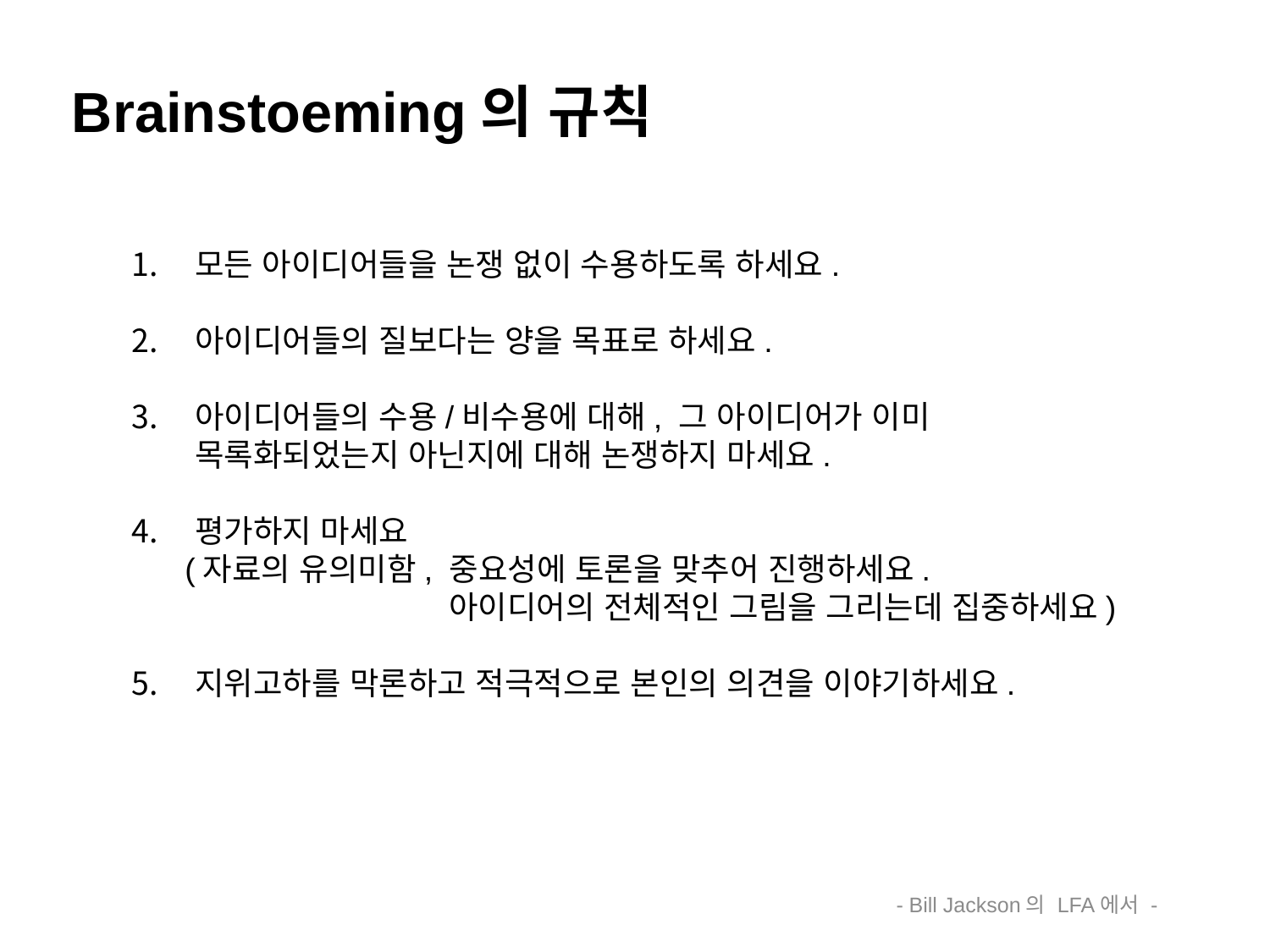

Brainstoeming의 규칙
모든 아이디어들을 논쟁 없이 수용하도록 하세요.

아이디어들의 질보다는 양을 목표로 하세요.

아이디어들의 수용/비수용에 대해, 그 아이디어가 이미 목록화되었는지 아닌지에 대해 논쟁하지 마세요.

평가하지 마세요
      (자료의 유의미함, 중요성에 토론을 맞추어 진행하세요.
        		아이디어의 전체적인 그림을 그리는데 집중하세요)

지위고하를 막론하고 적극적으로 본인의 의견을 이야기하세요.
- Bill Jackson의 LFA에서 -